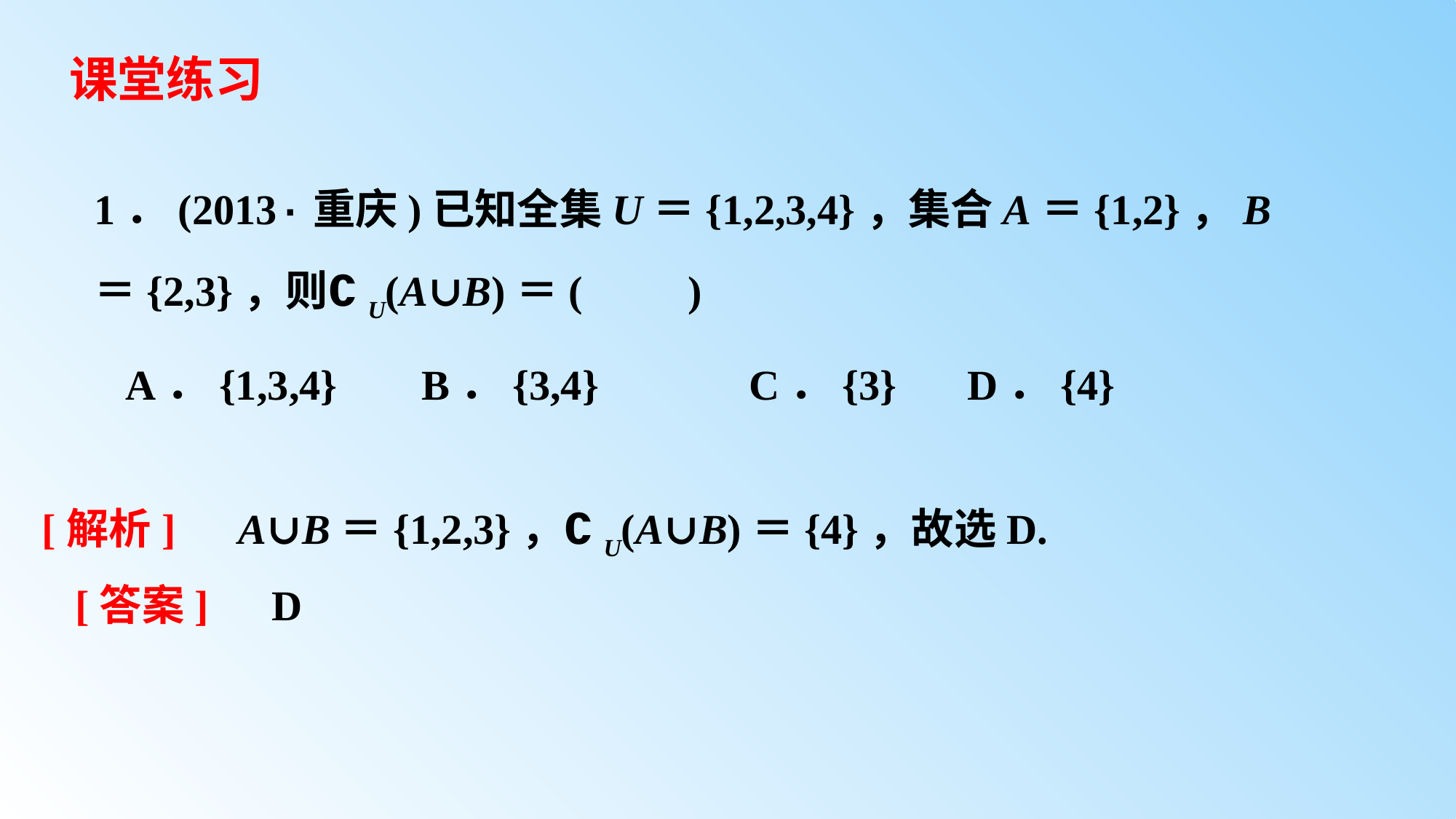

# 课堂练习
1．(2013·重庆)已知全集U＝{1,2,3,4}，集合A＝{1,2}，B＝{2,3}，则∁U(A∪B)＝(　　)
   A．{1,3,4} 	B．{3,4}		C．{3} 	D．{4}

[解析]　A∪B＝{1,2,3}，∁U(A∪B)＝{4}，故选D.
[答案]　D